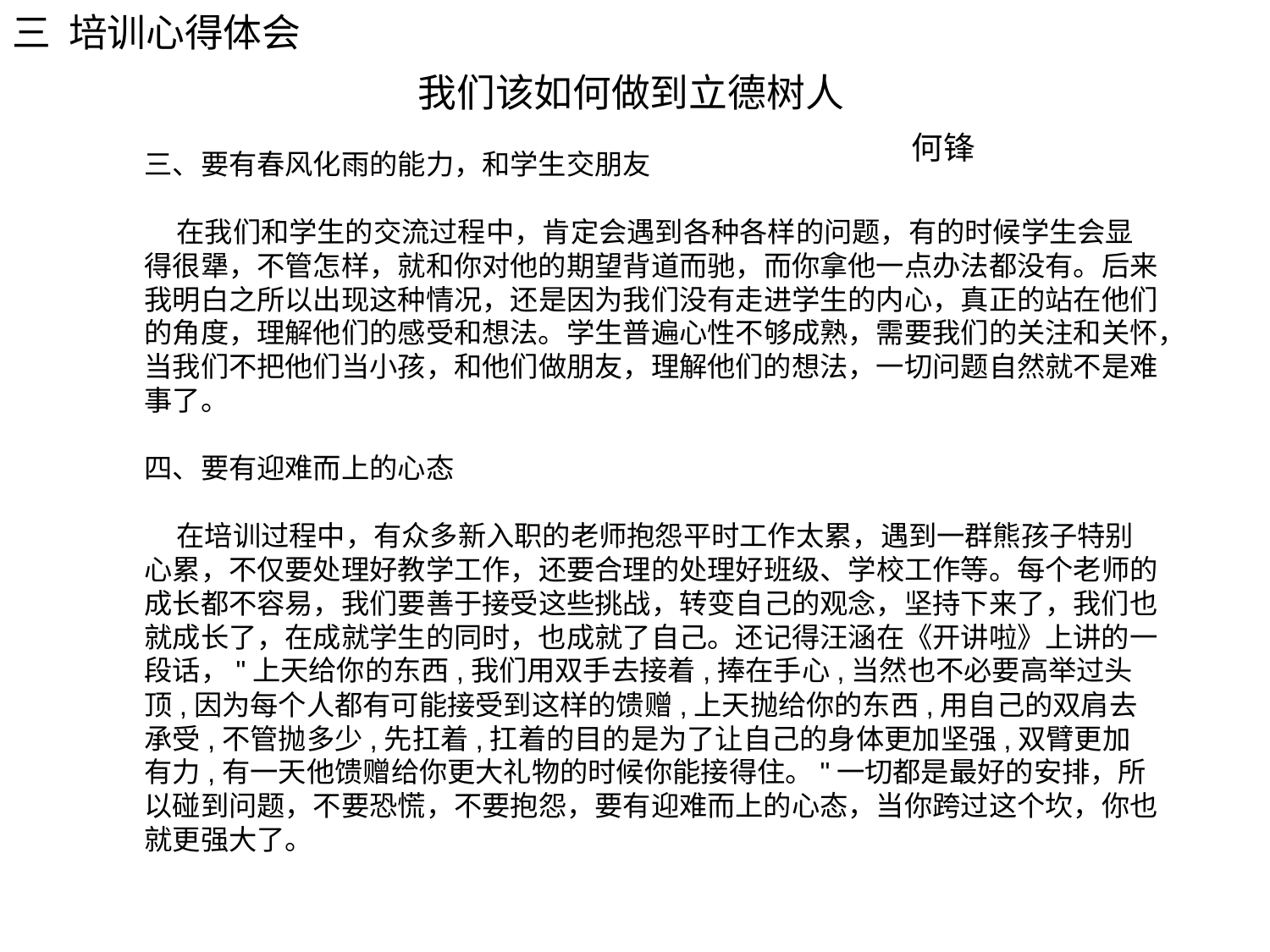

三  培训心得体会
我们该如何做到立德树人
何锋
三、要有春风化雨的能力，和学生交朋友

    在我们和学生的交流过程中，肯定会遇到各种各样的问题，有的时候学生会显得很犟，不管怎样，就和你对他的期望背道而驰，而你拿他一点办法都没有。后来我明白之所以出现这种情况，还是因为我们没有走进学生的内心，真正的站在他们的角度，理解他们的感受和想法。学生普遍心性不够成熟，需要我们的关注和关怀，当我们不把他们当小孩，和他们做朋友，理解他们的想法，一切问题自然就不是难事了。

四、要有迎难而上的心态

    在培训过程中，有众多新入职的老师抱怨平时工作太累，遇到一群熊孩子特别心累，不仅要处理好教学工作，还要合理的处理好班级、学校工作等。每个老师的成长都不容易，我们要善于接受这些挑战，转变自己的观念，坚持下来了，我们也就成长了，在成就学生的同时，也成就了自己。还记得汪涵在《开讲啦》上讲的一段话，"上天给你的东西,我们用双手去接着,捧在手心,当然也不必要高举过头顶,因为每个人都有可能接受到这样的馈赠,上天抛给你的东西,用自己的双肩去承受,不管抛多少,先扛着,扛着的目的是为了让自己的身体更加坚强,双臂更加有力,有一天他馈赠给你更大礼物的时候你能接得住。"一切都是最好的安排，所以碰到问题，不要恐慌，不要抱怨，要有迎难而上的心态，当你跨过这个坎，你也就更强大了。